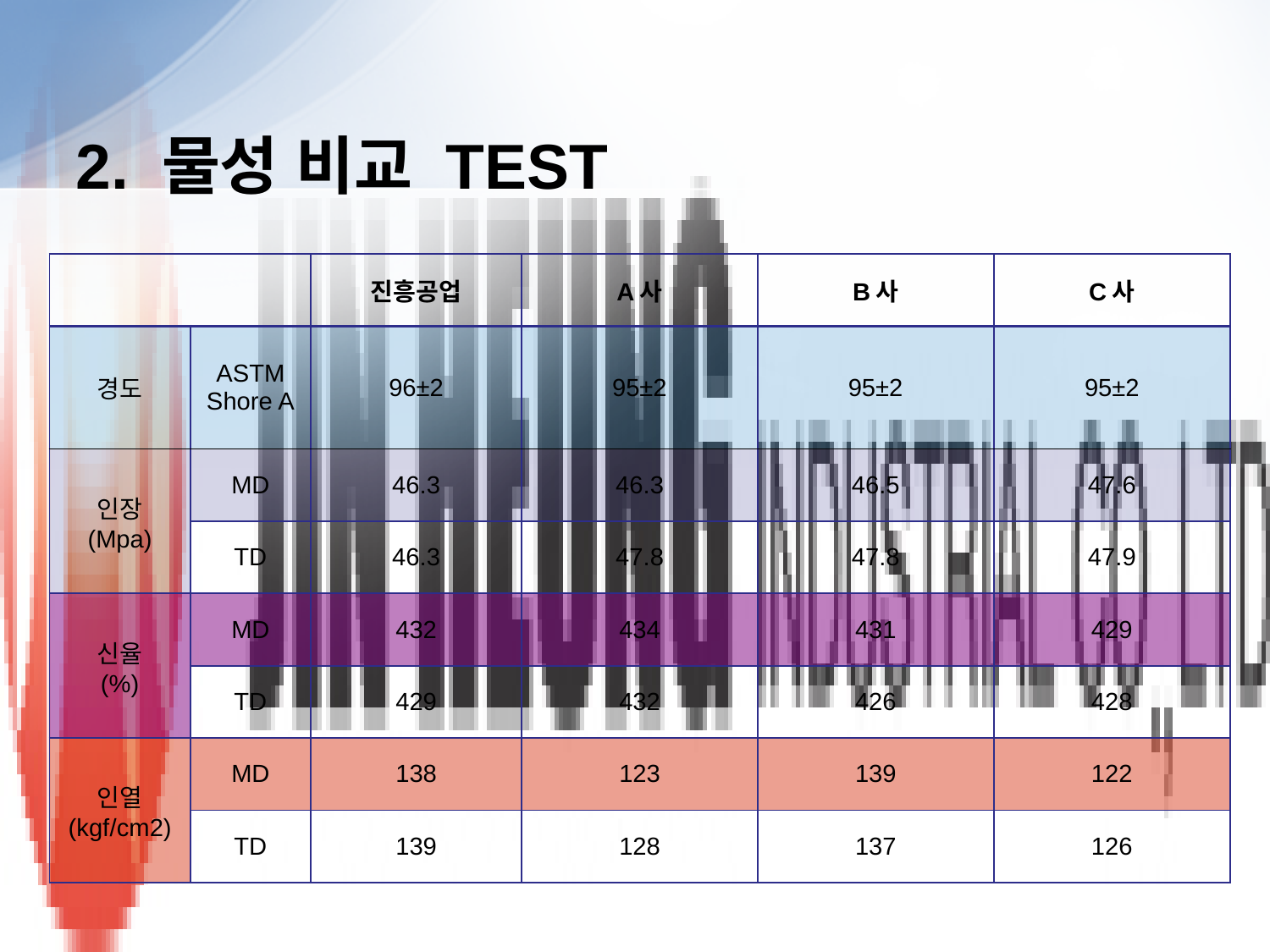

# 2. 물성 비교 TEST
|  |  | 진흥공업 | A사 | B사 | C사 |
| --- | --- | --- | --- | --- | --- |
| 경도 | ASTM Shore A | 96±2 | 95±2 | 95±2 | 95±2 |
| 인장 (Mpa) | MD | 46.3 | 46.3 | 46.5 | 47.6 |
|  | TD | 46.3 | 47.8 | 47.8 | 47.9 |
| 신율 (%) | MD | 432 | 434 | 431 | 429 |
|  | TD | 429 | 432 | 426 | 428 |
| 인열 (kgf/cm2) | MD | 138 | 123 | 139 | 122 |
|  | TD | 139 | 128 | 137 | 126 |